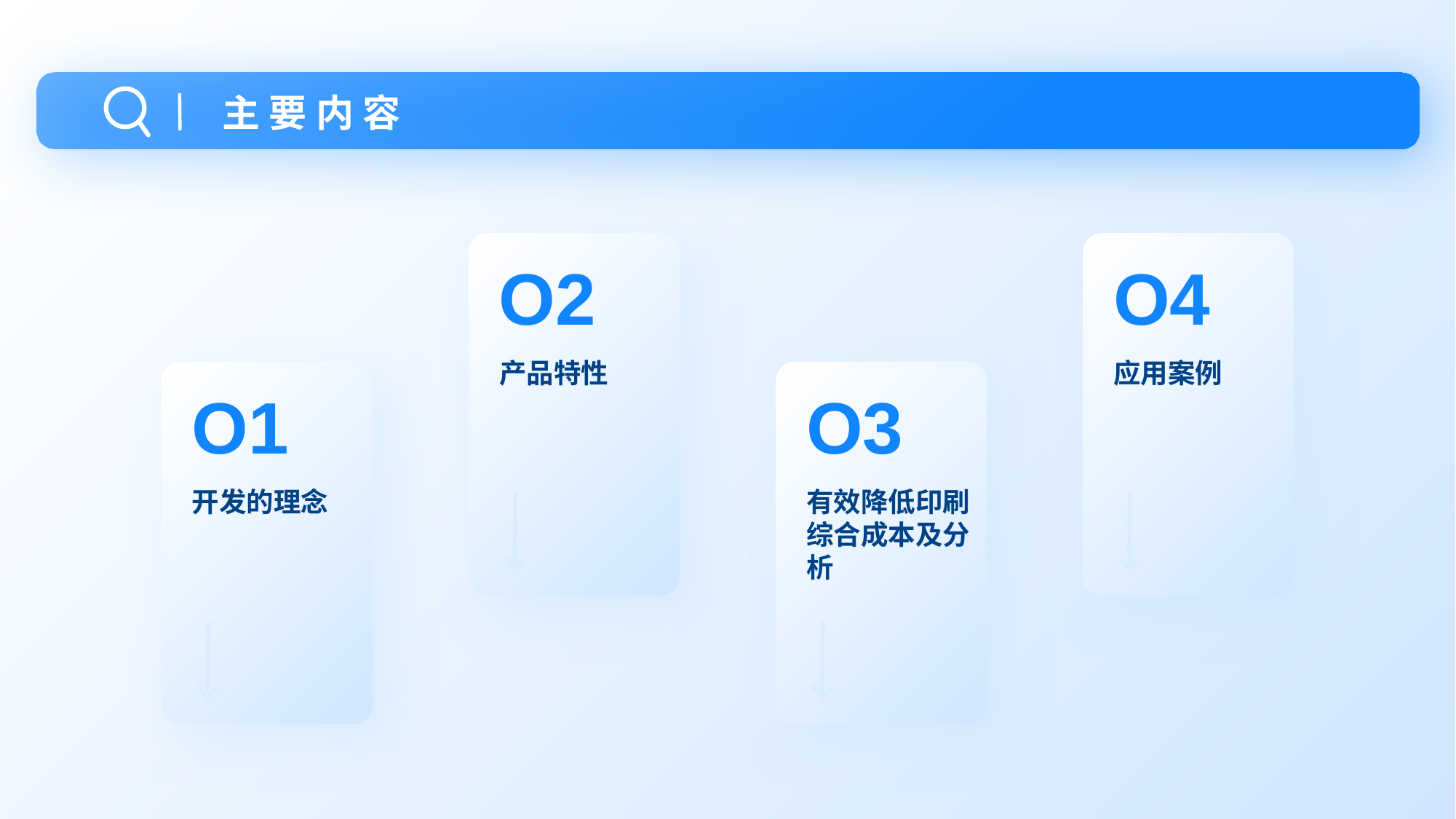

主要内容

O2
O4
产品特性
应用案例

O1
O3
开发的理念
有效降低印刷综合成本及分析